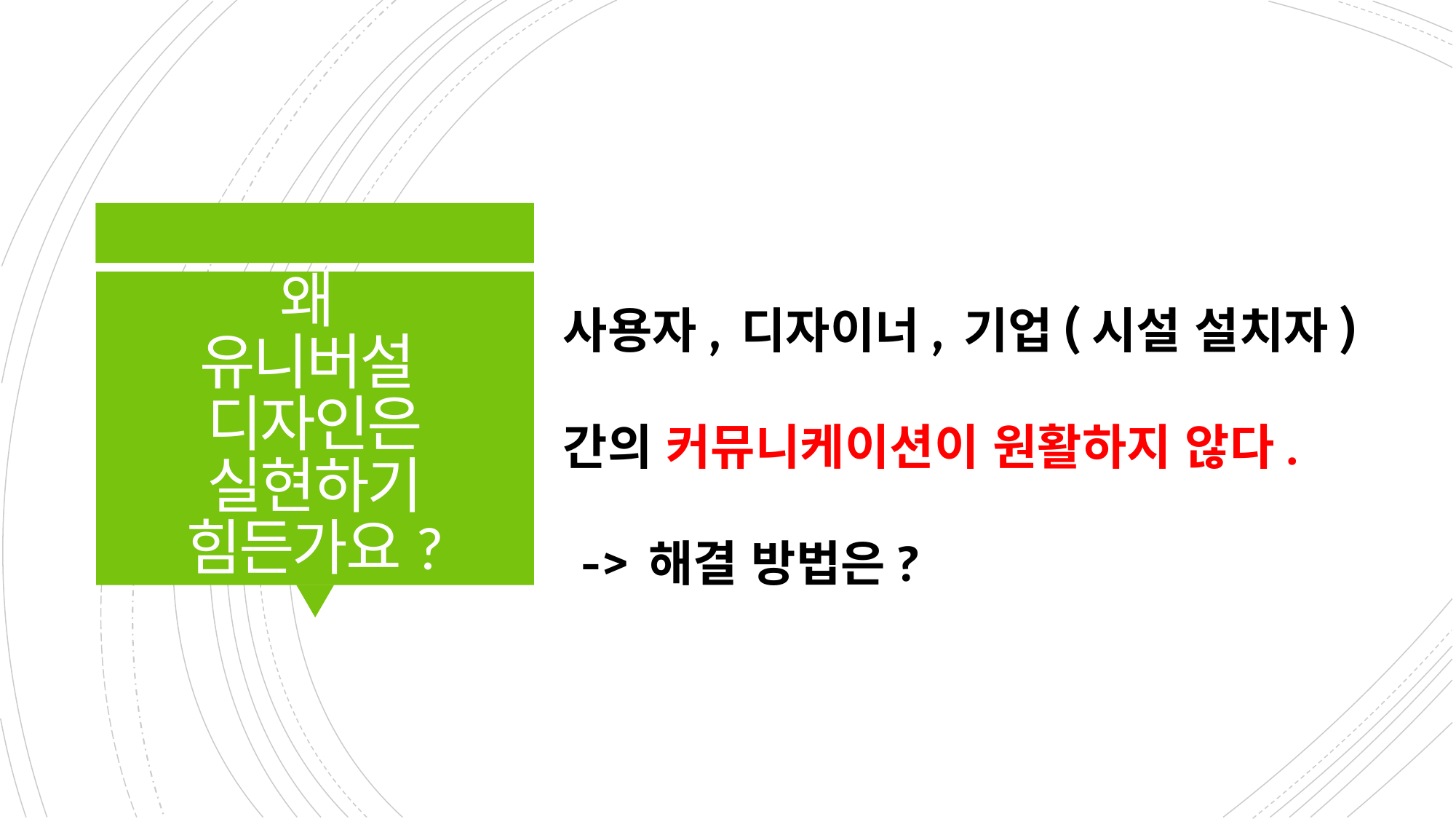

사용자, 디자이너, 기업(시설 설치자) 간의 커뮤니케이션이 원활하지 않다.
  -> 해결 방법은?
# 왜 유니버설 디자인은 실현하기 힘든가요?